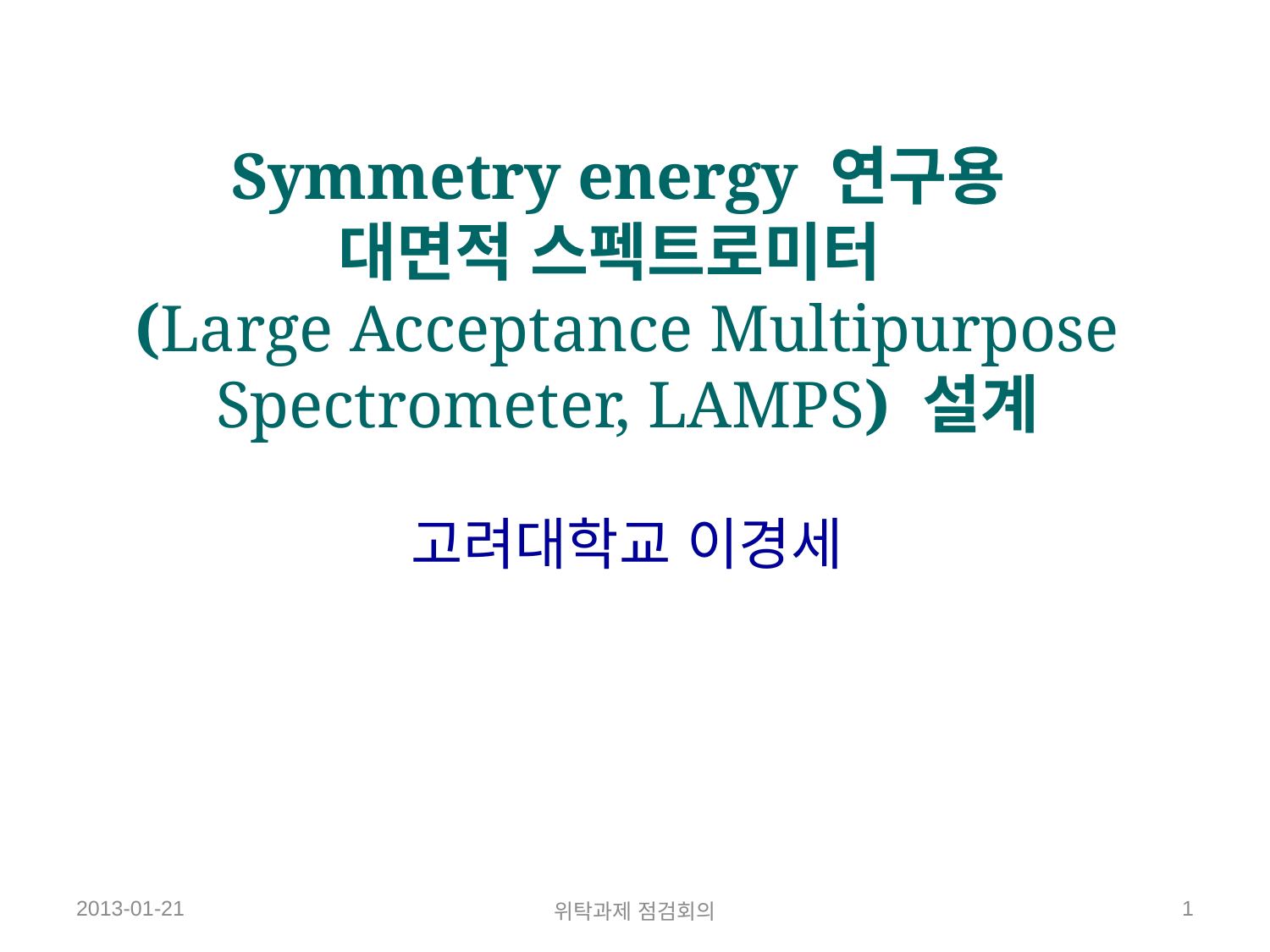

Symmetry energy 연구용
대면적 스펙트로미터
(Large Acceptance Multipurpose Spectrometer, LAMPS) 설계

고려대학교 이경세
2013-01-21
1
위탁과제 점검회의